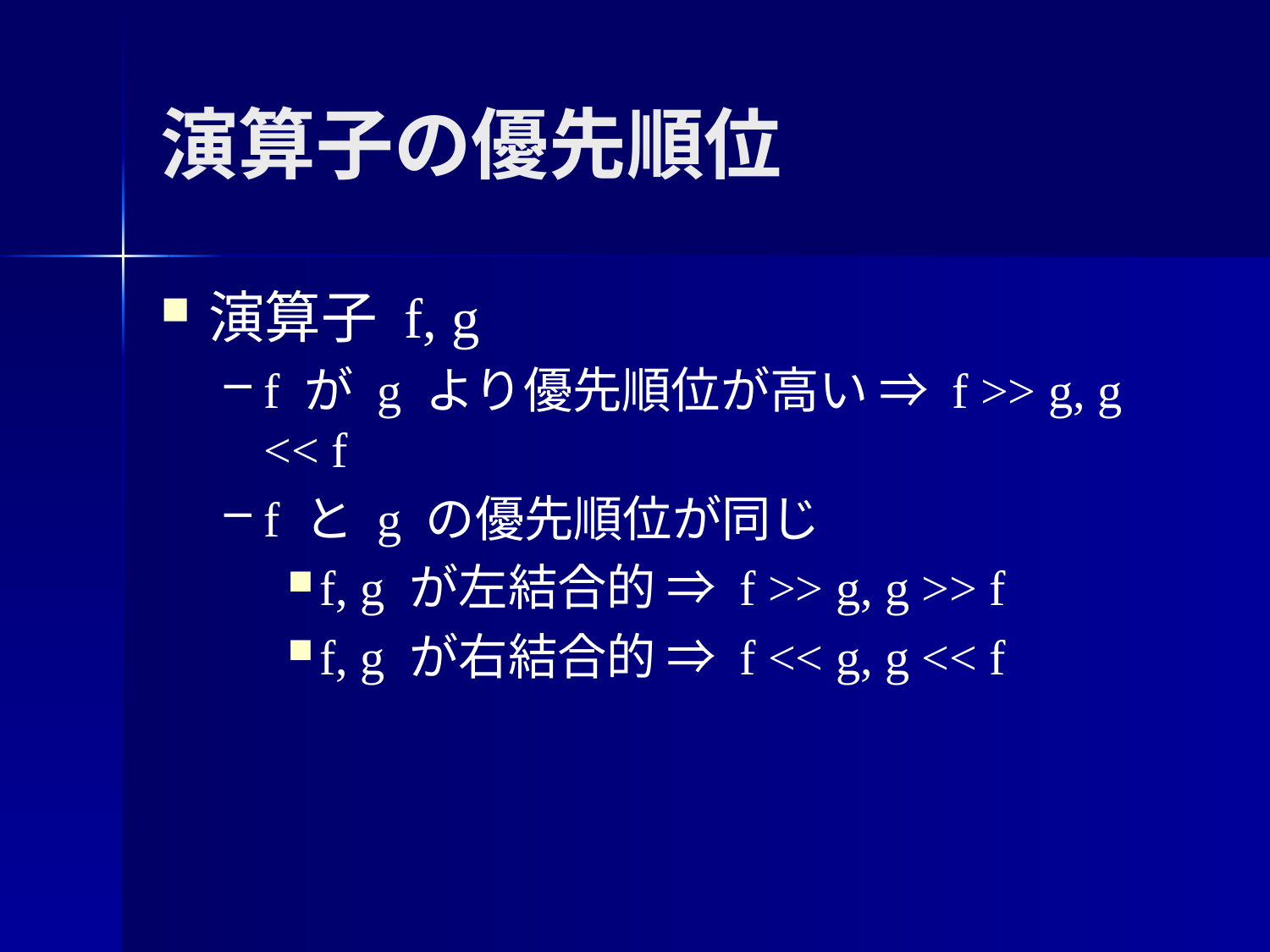

# 演算子の優先順位
演算子 f, g
f が g より優先順位が高い ⇒ f >> g, g << f
f と g の優先順位が同じ
f, g が左結合的 ⇒ f >> g, g >> f
f, g が右結合的 ⇒ f << g, g << f